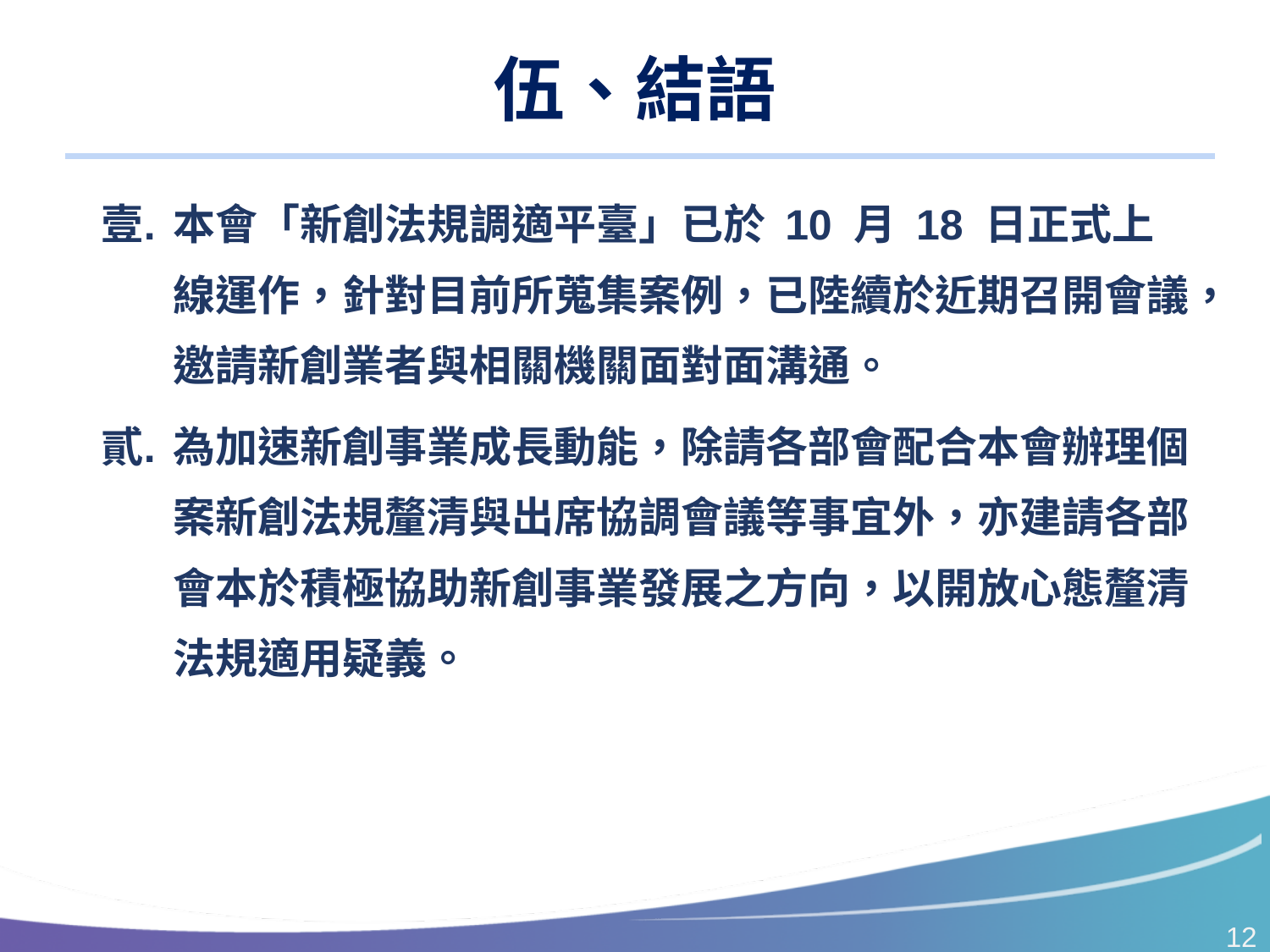

# 伍、結語
本會「新創法規調適平臺」已於 10 月 18 日正式上線運作，針對目前所蒐集案例，已陸續於近期召開會議，邀請新創業者與相關機關面對面溝通。
為加速新創事業成長動能，除請各部會配合本會辦理個案新創法規釐清與出席協調會議等事宜外，亦建請各部會本於積極協助新創事業發展之方向，以開放心態釐清法規適用疑義。